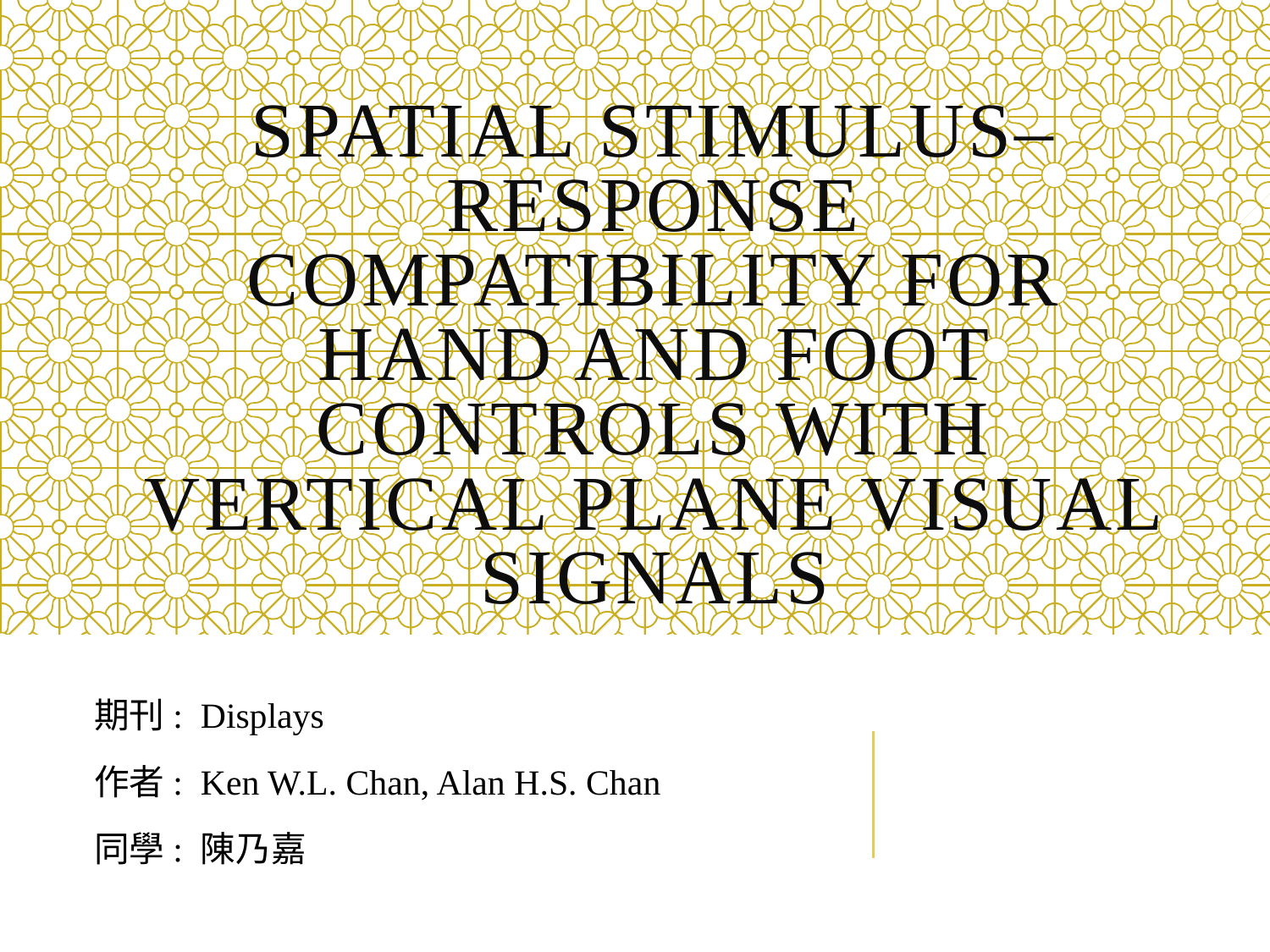

# Spatial stimulus–response compatibility for hand and foot controls with vertical plane visual signals
期刊:  Displays
作者:  Ken W.L. Chan, Alan H.S. Chan
同學: 陳乃嘉